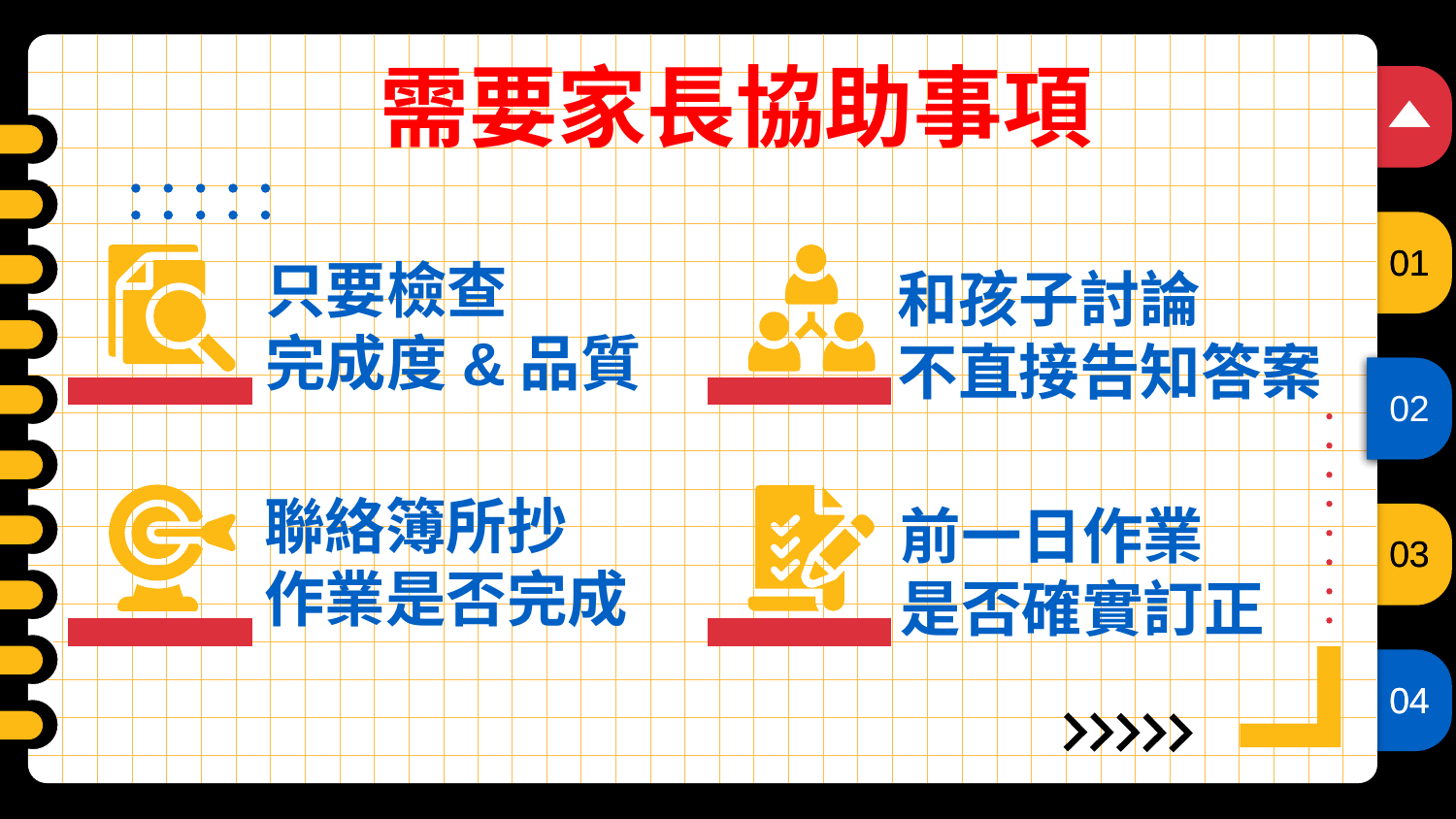

需要家長協助事項

只要檢查
完成度&品質
和孩子討論
不直接告知答案
01

02
聯絡簿所抄
作業是否完成
前一日作業
是否確實訂正

03

04